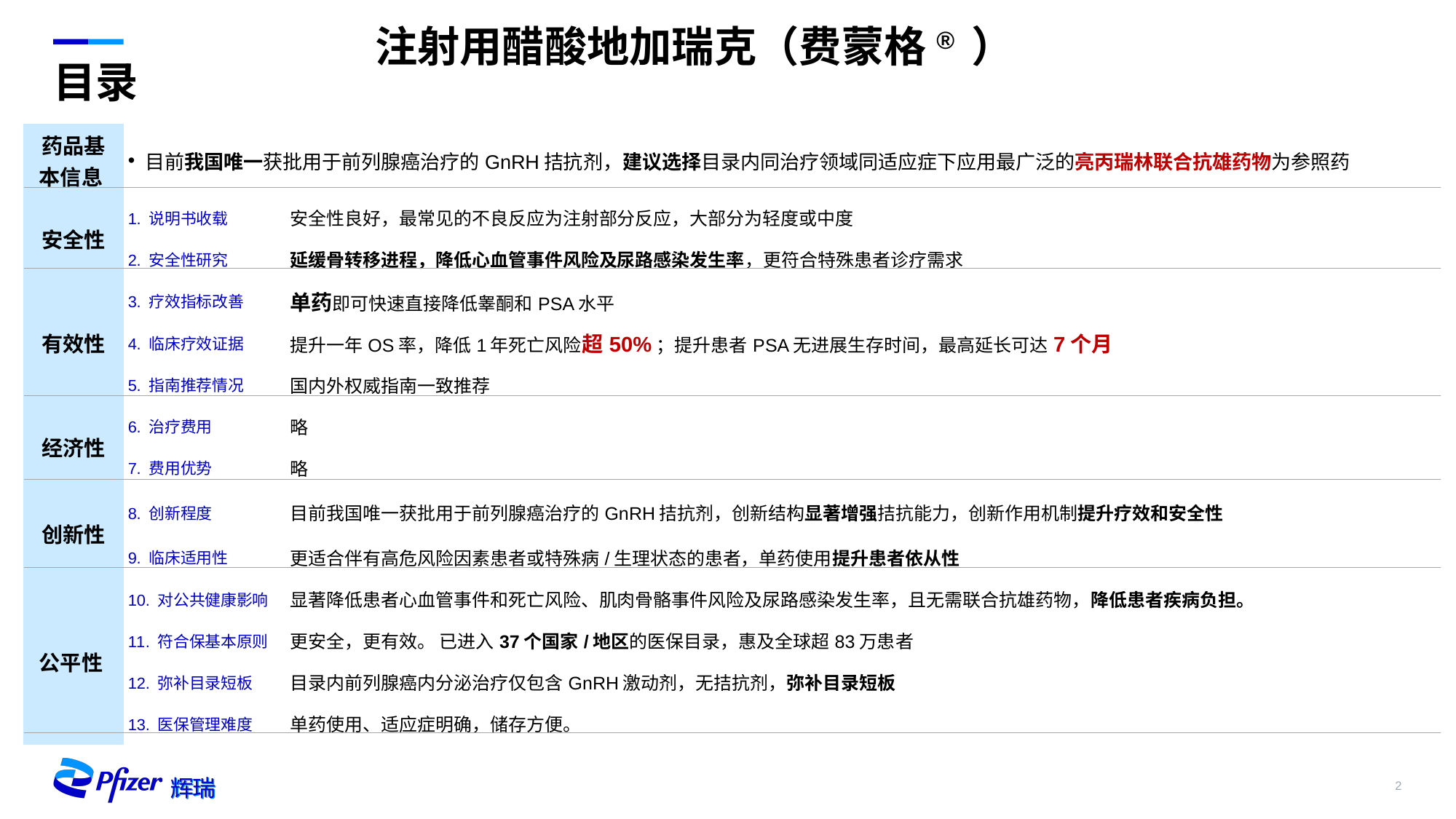

注射用醋酸地加瑞克（费蒙格® ）
# 目录
| 药品基本信息 | 目前我国唯一获批用于前列腺癌治疗的GnRH拮抗剂，建议选择目录内同治疗领域同适应症下应用最广泛的亮丙瑞林联合抗雄药物为参照药 | 奈玛特韦片/利托那韦片 (下称Paxlovid) 用于治疗成人伴有进展为重症高风险因素的轻至中度新型冠状病毒肺炎（简称“新冠”）患者。 |
| --- | --- | --- |
| 安全性 | 1. 说明书收载 | 安全性良好，最常见的不良反应为注射部分反应，大部分为轻度或中度 |
|  | 2. 安全性研究 | 延缓骨转移进程，降低心血管事件风险及尿路感染发生率，更符合特殊患者诊疗需求 |
| 有效性 | 3. 疗效指标改善 | 单药即可快速直接降低睾酮和PSA水平 |
|  | 4. 临床疗效证据 | 提升一年OS率，降低1年死亡风险超50%；提升患者PSA无进展生存时间，最高延长可达7个月 |
|  | 5. 指南推荐情况 | 国内外权威指南一致推荐 |
| 经济性 | 6. 治疗费用 | 略 |
|  | 7. 费用优势 | 略 |
| 创新性 | 8. 创新程度 | 目前我国唯一获批用于前列腺癌治疗的GnRH拮抗剂，创新结构显著增强拮抗能力，创新作用机制提升疗效和安全性 |
|  | 9. 临床适用性 | 更适合伴有高危风险因素患者或特殊病/生理状态的患者，单药使用提升患者依从性 |
| 公平性 | 对公共健康影响 | 显著降低患者心血管事件和死亡风险、肌肉骨骼事件风险及尿路感染发生率，且无需联合抗雄药物，降低患者疾病负担。 |
|  | 符合保基本原则 | 更安全，更有效。 已进入37个国家/地区的医保目录，惠及全球超83万患者 |
|  | 弥补目录短板 | 目录内前列腺癌内分泌治疗仅包含GnRH激动剂，无拮抗剂，弥补目录短板 |
|  | 医保管理难度 | 单药使用、适应症明确，储存方便。 |